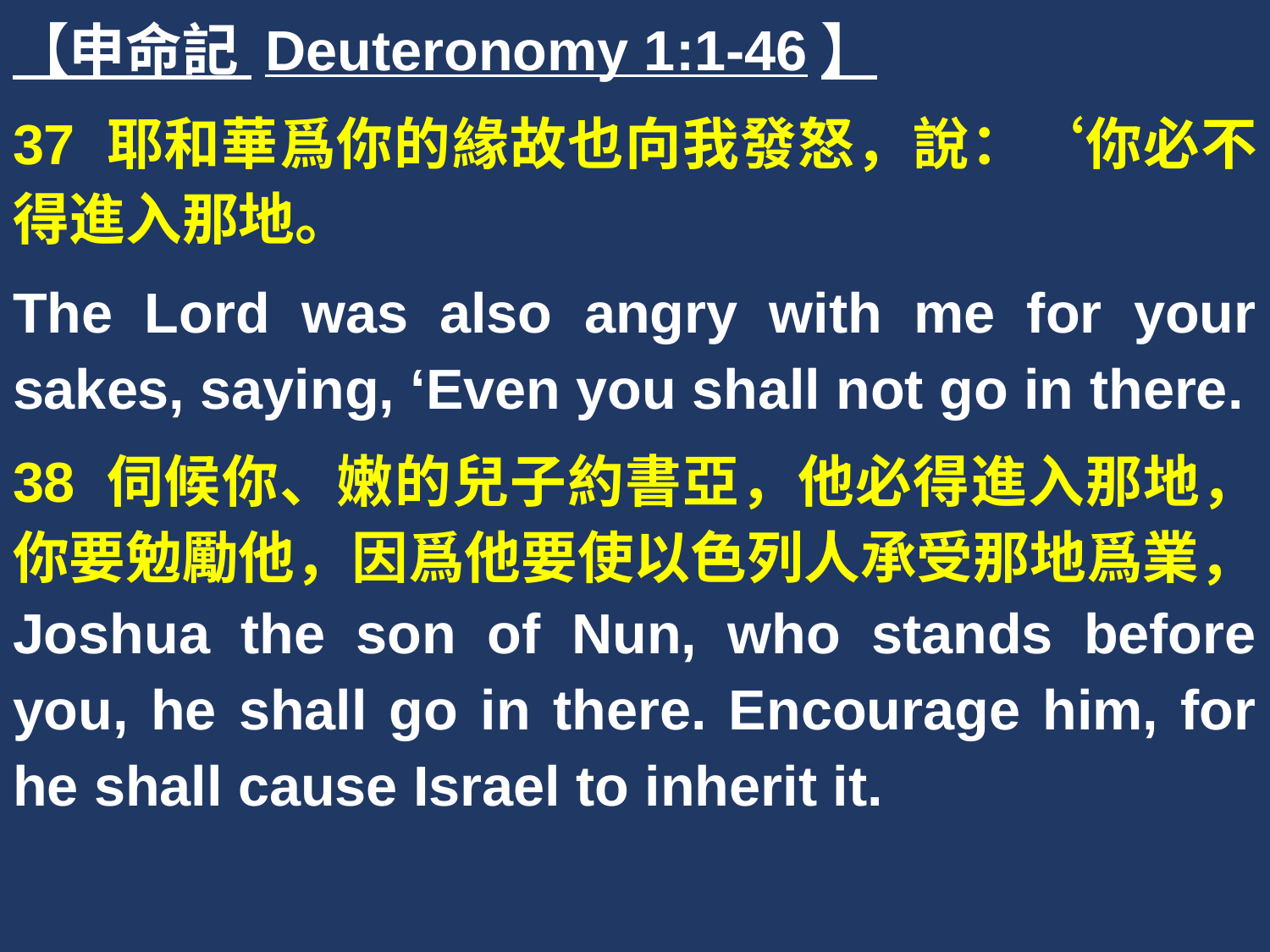

【申命記 Deuteronomy 1:1-46】
37 耶和華爲你的緣故也向我發怒，說：‘你必不得進入那地。
The Lord was also angry with me for your sakes, saying, ‘Even you shall not go in there.
38 伺候你、嫩的兒子約書亞，他必得進入那地，你要勉勵他，因爲他要使以色列人承受那地爲業，Joshua the son of Nun, who stands before you, he shall go in there. Encourage him, for he shall cause Israel to inherit it.